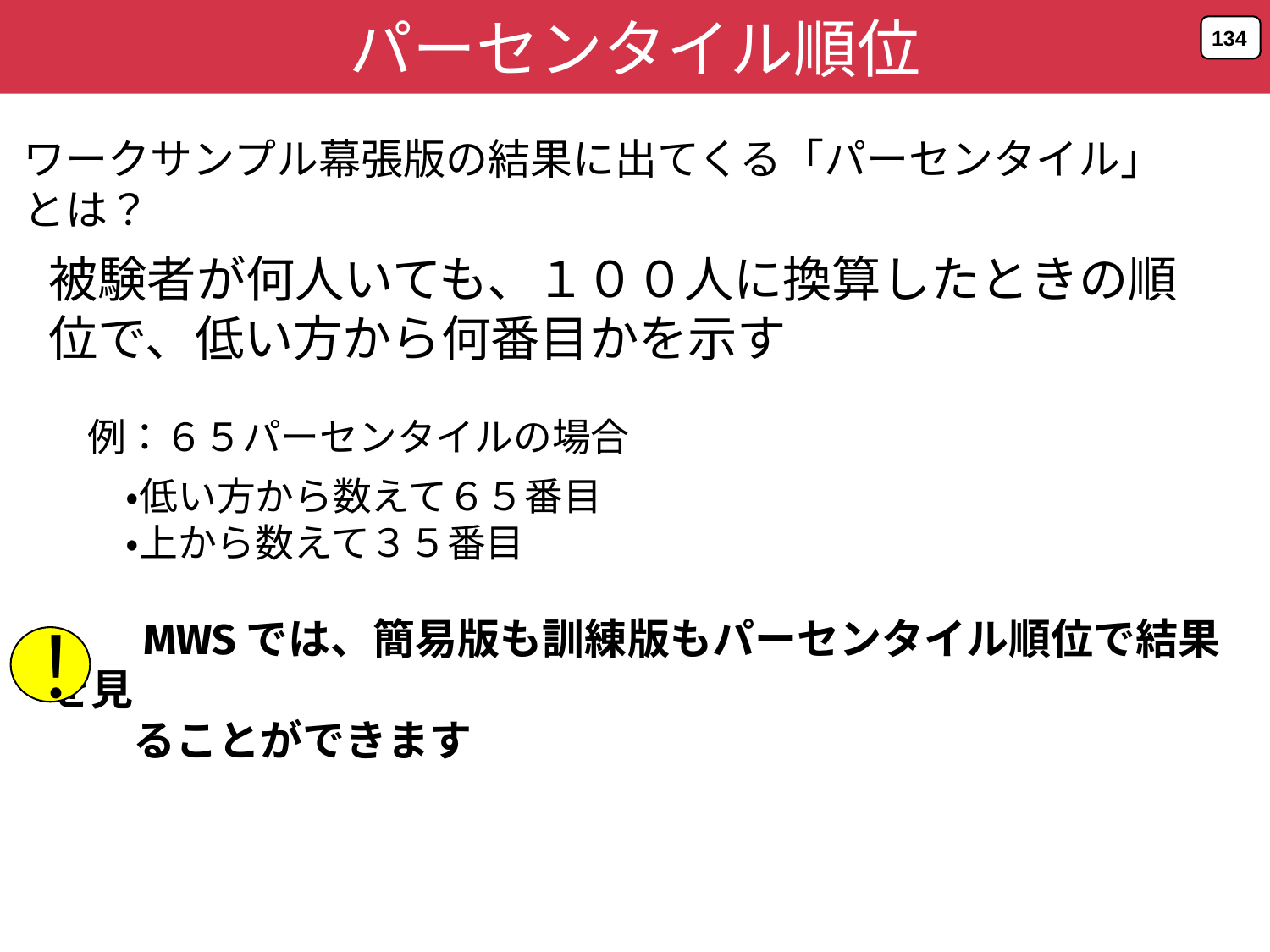

パーセンタイル順位
134

ワークサンプル幕張版の結果に出てくる「パーセンタイル」とは？
被験者が何人いても、１００人に換算したときの順位で、低い方から何番目かを示す

　例：６５パーセンタイルの場合

　　・低い方から数えて６５番目
　　・上から数えて３５番目

　　MWSでは、簡易版も訓練版もパーセンタイル順位で結果を見
　　ることができます

！